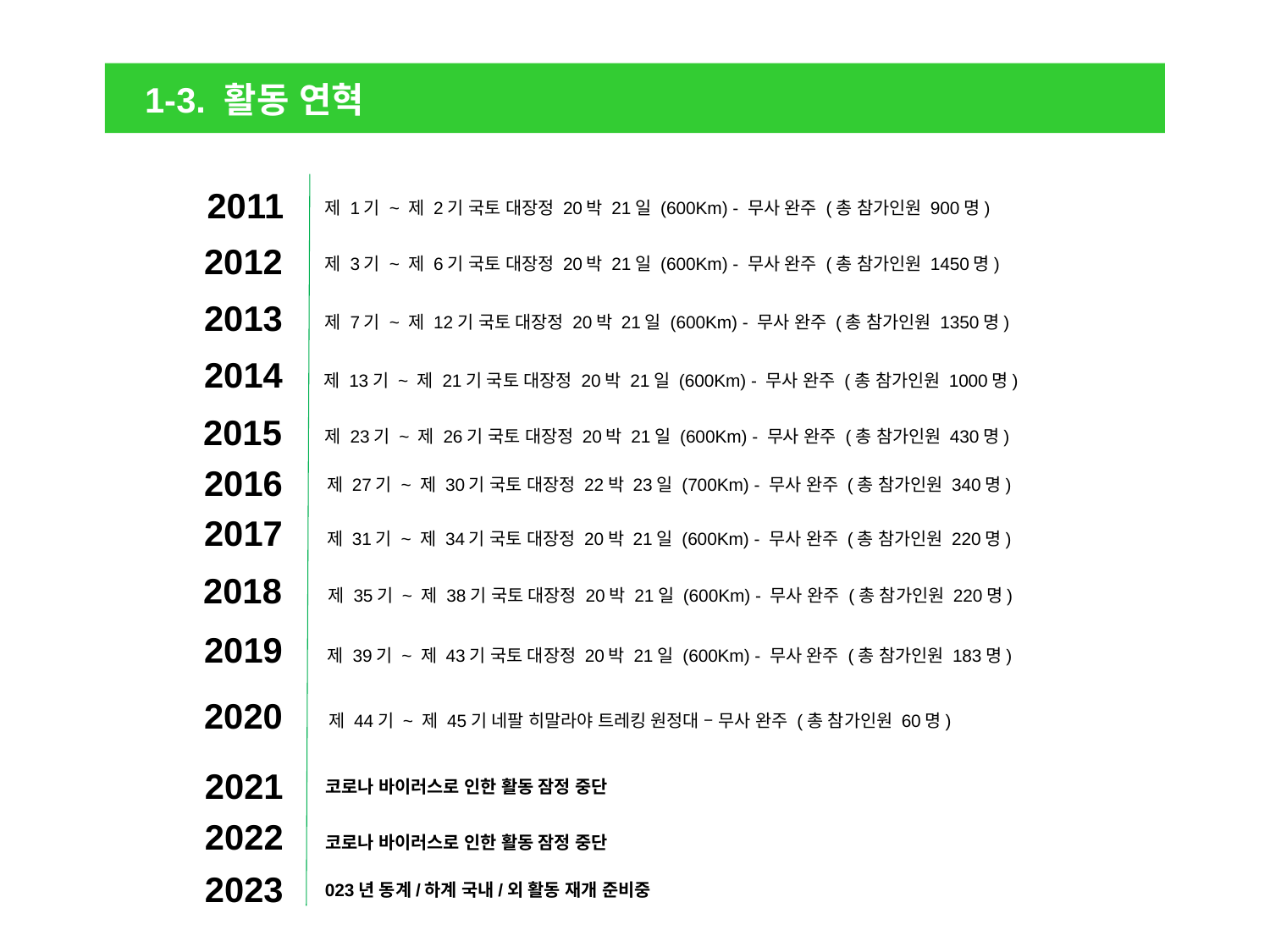

1-3. 활동 연혁
2011
제 1기 ~ 제 2기 국토 대장정 20박 21일 (600Km) - 무사 완주 (총 참가인원 900명)

2012
제 3기 ~ 제 6기 국토 대장정 20박 21일 (600Km) - 무사 완주 (총 참가인원 1450명)

2013
제 7기 ~ 제 12기 국토 대장정 20박 21일 (600Km) - 무사 완주 (총 참가인원 1350명)

2014
제 13기 ~ 제 21기 국토 대장정 20박 21일 (600Km) - 무사 완주 (총 참가인원 1000명)

2015
제 23기 ~ 제 26기 국토 대장정 20박 21일 (600Km) - 무사 완주 (총 참가인원 430명)

2016
제 27기 ~ 제 30기 국토 대장정 22박 23일 (700Km) - 무사 완주 (총 참가인원 340명)

2017
제 31기 ~ 제 34기 국토 대장정 20박 21일 (600Km) - 무사 완주 (총 참가인원 220명)

2018
제 35기 ~ 제 38기 국토 대장정 20박 21일 (600Km) - 무사 완주 (총 참가인원 220명)

2019
제 39기 ~ 제 43기 국토 대장정 20박 21일 (600Km) - 무사 완주 (총 참가인원 183명)

2020
제 44기 ~ 제 45기 네팔 히말라야 트레킹 원정대 – 무사 완주 (총 참가인원 60명)
2021
코로나 바이러스로 인한 활동 잠정 중단
2022
코로나 바이러스로 인한 활동 잠정 중단
2023
023년 동계/하계 국내/외 활동 재개 준비중